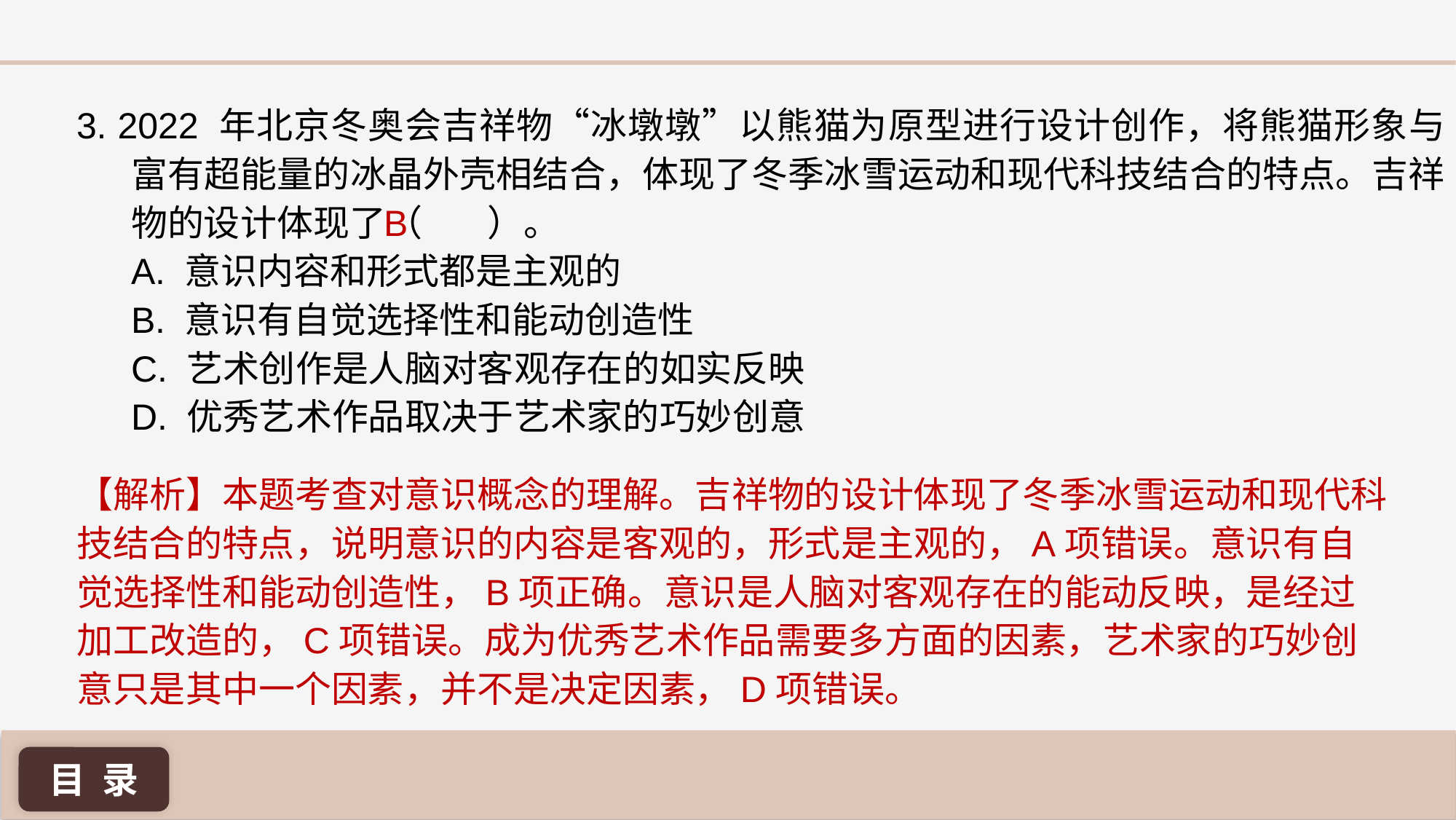

3. 2022 年北京冬奥会吉祥物“冰墩墩”以熊猫为原型进行设计创作，将熊猫形象与富有超能量的冰晶外壳相结合，体现了冬季冰雪运动和现代科技结合的特点。吉祥物的设计体现了（        ）。
A. 意识内容和形式都是主观的
B. 意识有自觉选择性和能动创造性
C. 艺术创作是人脑对客观存在的如实反映
D. 优秀艺术作品取决于艺术家的巧妙创意
B
【解析】本题考查对意识概念的理解。吉祥物的设计体现了冬季冰雪运动和现代科技结合的特点，说明意识的内容是客观的，形式是主观的，A项错误。意识有自觉选择性和能动创造性，B项正确。意识是人脑对客观存在的能动反映，是经过加工改造的，C项错误。成为优秀艺术作品需要多方面的因素，艺术家的巧妙创意只是其中一个因素，并不是决定因素，D项错误。